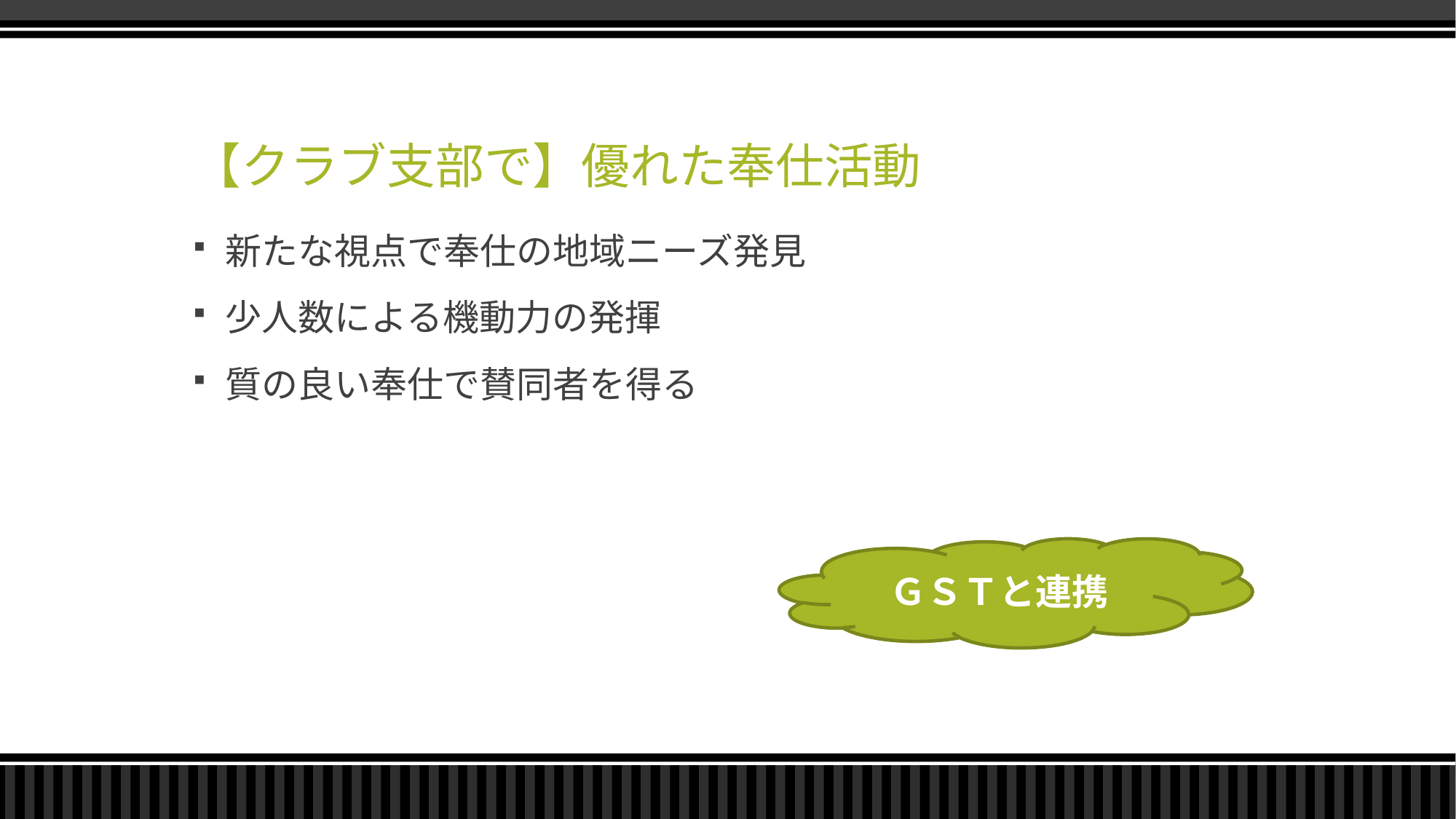

# 【クラブ支部で】優れた奉仕活動
新たな視点で奉仕の地域ニーズ発見
少人数による機動力の発揮
質の良い奉仕で賛同者を得る
ＧＳＴと連携